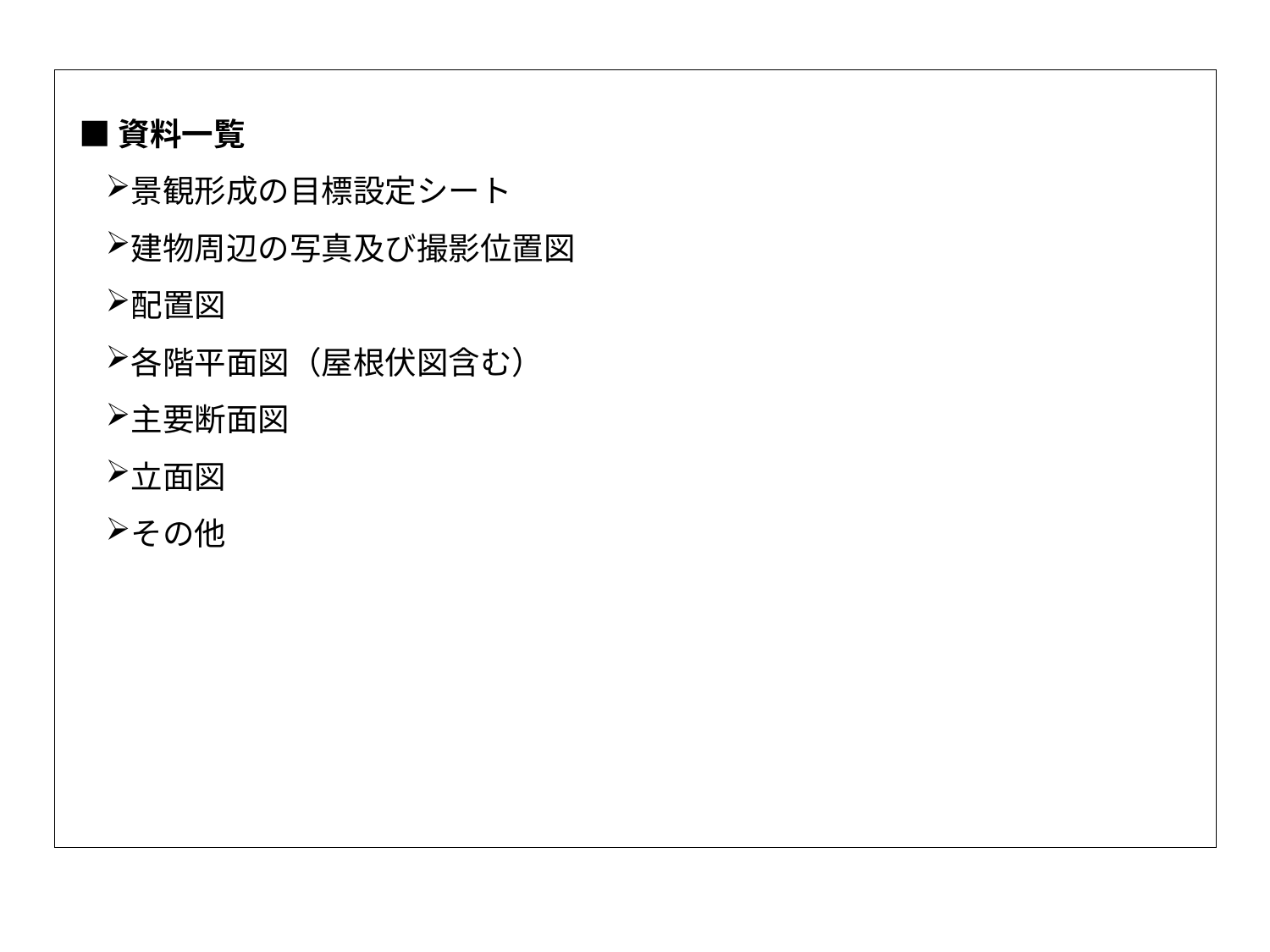

■資料一覧
景観形成の目標設定シート
建物周辺の写真及び撮影位置図
配置図
各階平面図（屋根伏図含む）
主要断面図
立面図
その他